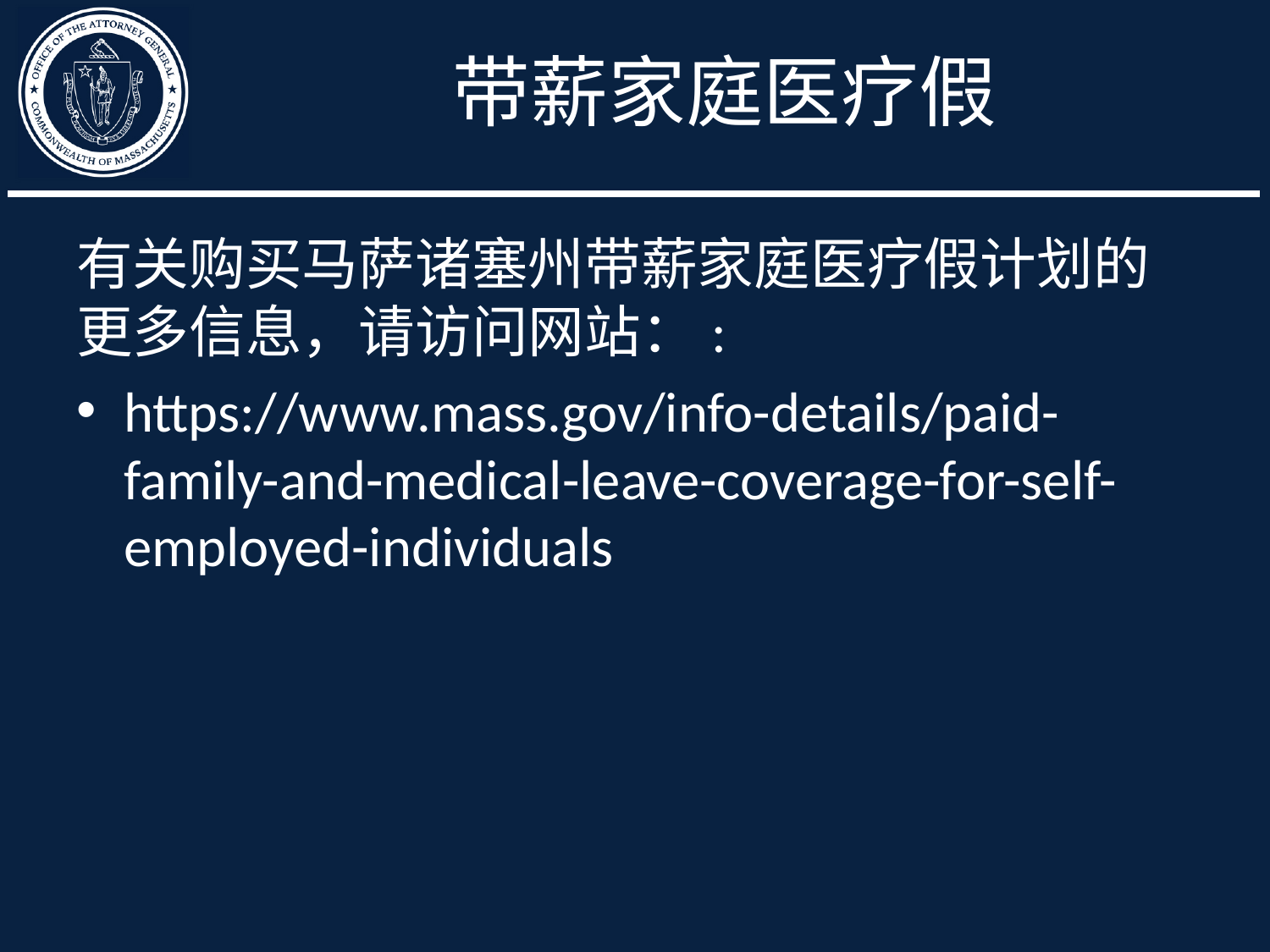

# 带薪家庭医疗假
有关购买马萨诸塞州带薪家庭医疗假计划的更多信息，请访问网站：:
https://www.mass.gov/info-details/paid-family-and-medical-leave-coverage-for-self-employed-individuals